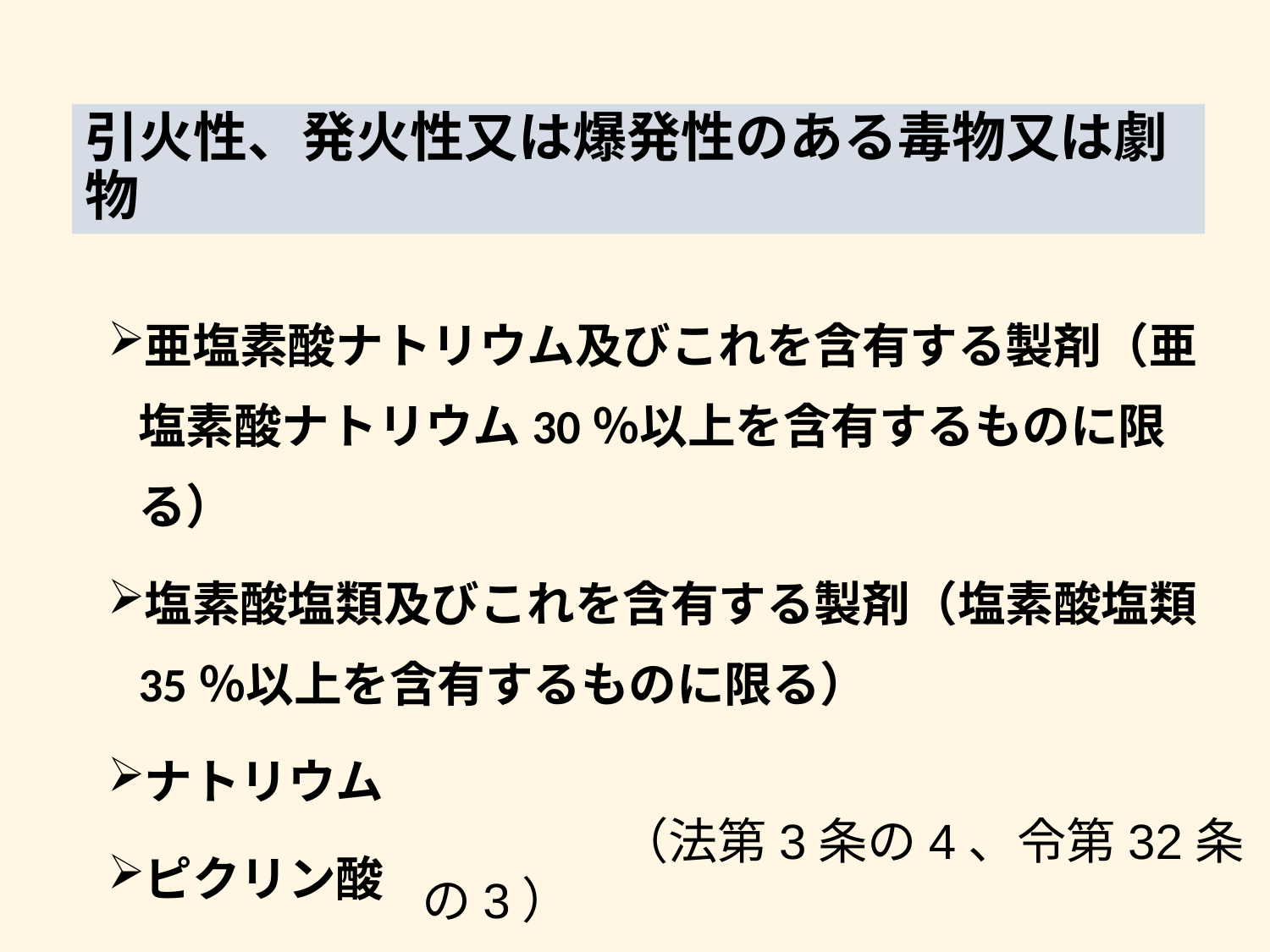

# 引火性、発火性又は爆発性のある毒物又は劇物

亜塩素酸ナトリウム及びこれを含有する製剤（亜塩素酸ナトリウム30％以上を含有するものに限る）
塩素酸塩類及びこれを含有する製剤（塩素酸塩類35％以上を含有するものに限る）
ナトリウム
ピクリン酸
　　　　（法第3条の4、令第32条の3）